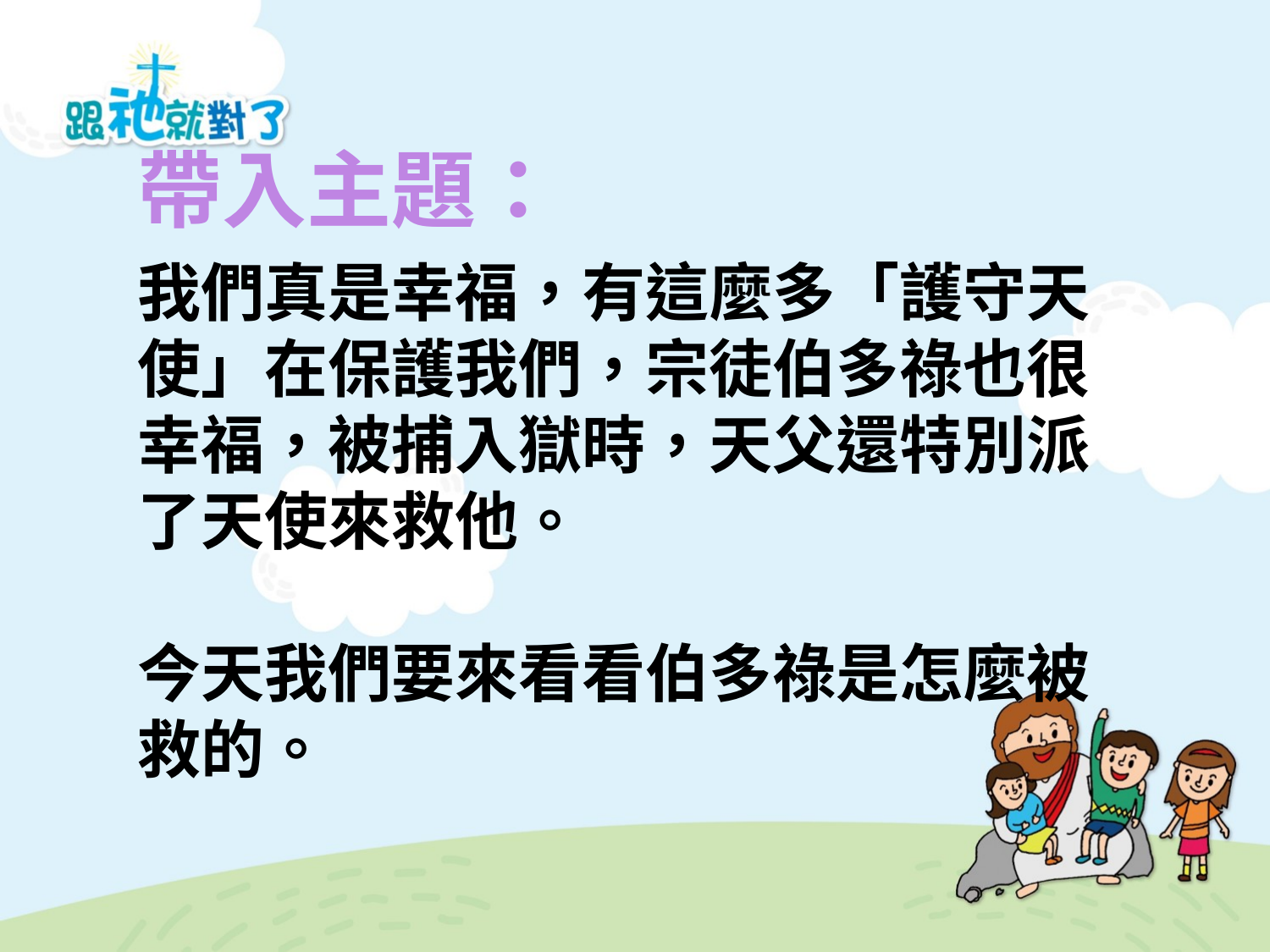

帶入主題：
我們真是幸福，有這麼多「護守天使」在保護我們，宗徒伯多祿也很幸福，被捕入獄時，天父還特別派了天使來救他。

今天我們要來看看伯多祿是怎麼被救的。